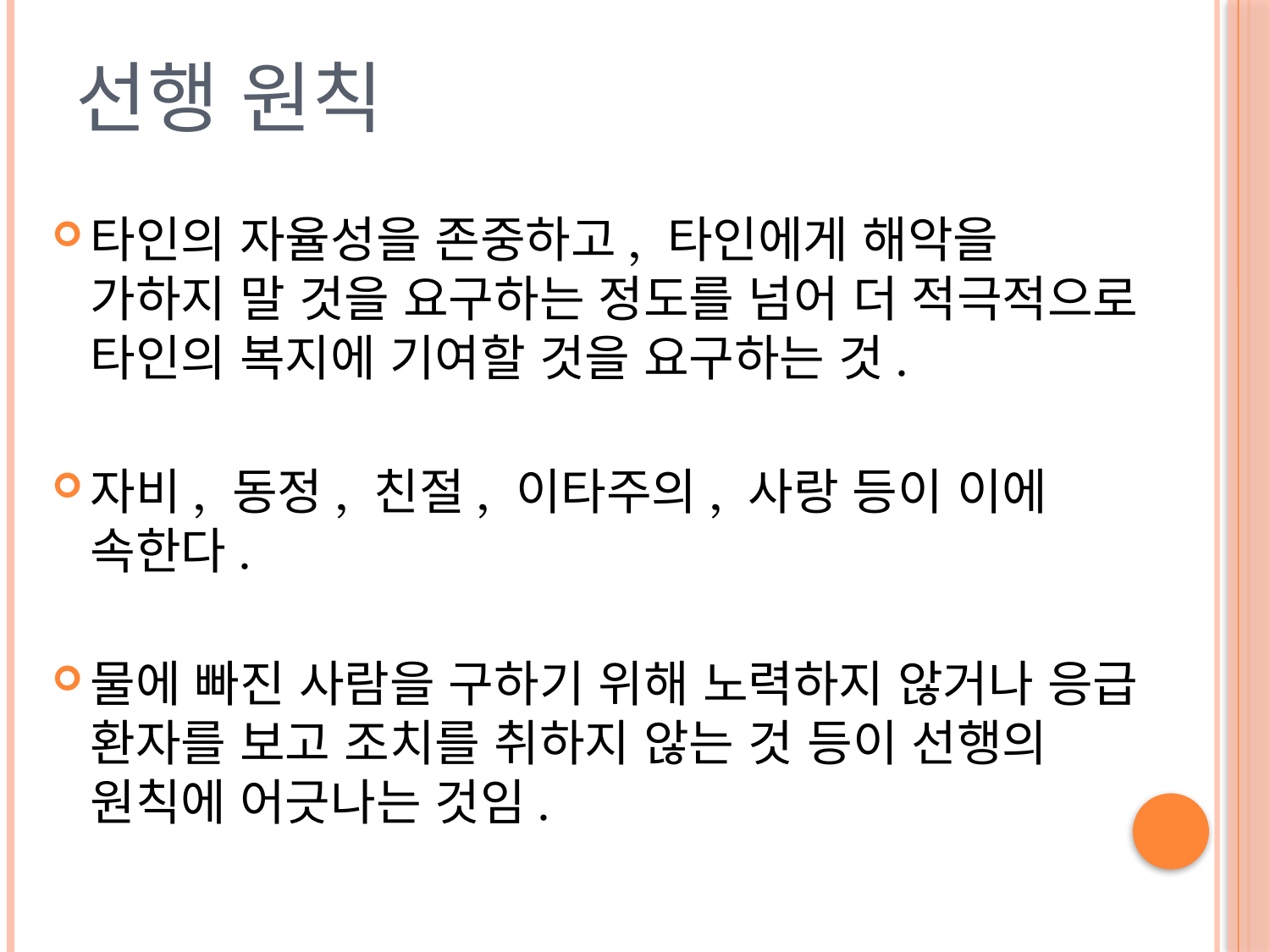

# 선행 원칙

타인의 자율성을 존중하고, 타인에게 해악을 가하지 말 것을 요구하는 정도를 넘어 더 적극적으로 타인의 복지에 기여할 것을 요구하는 것.

자비, 동정, 친절, 이타주의, 사랑 등이 이에 속한다.

물에 빠진 사람을 구하기 위해 노력하지 않거나 응급 환자를 보고 조치를 취하지 않는 것 등이 선행의 원칙에 어긋나는 것임.